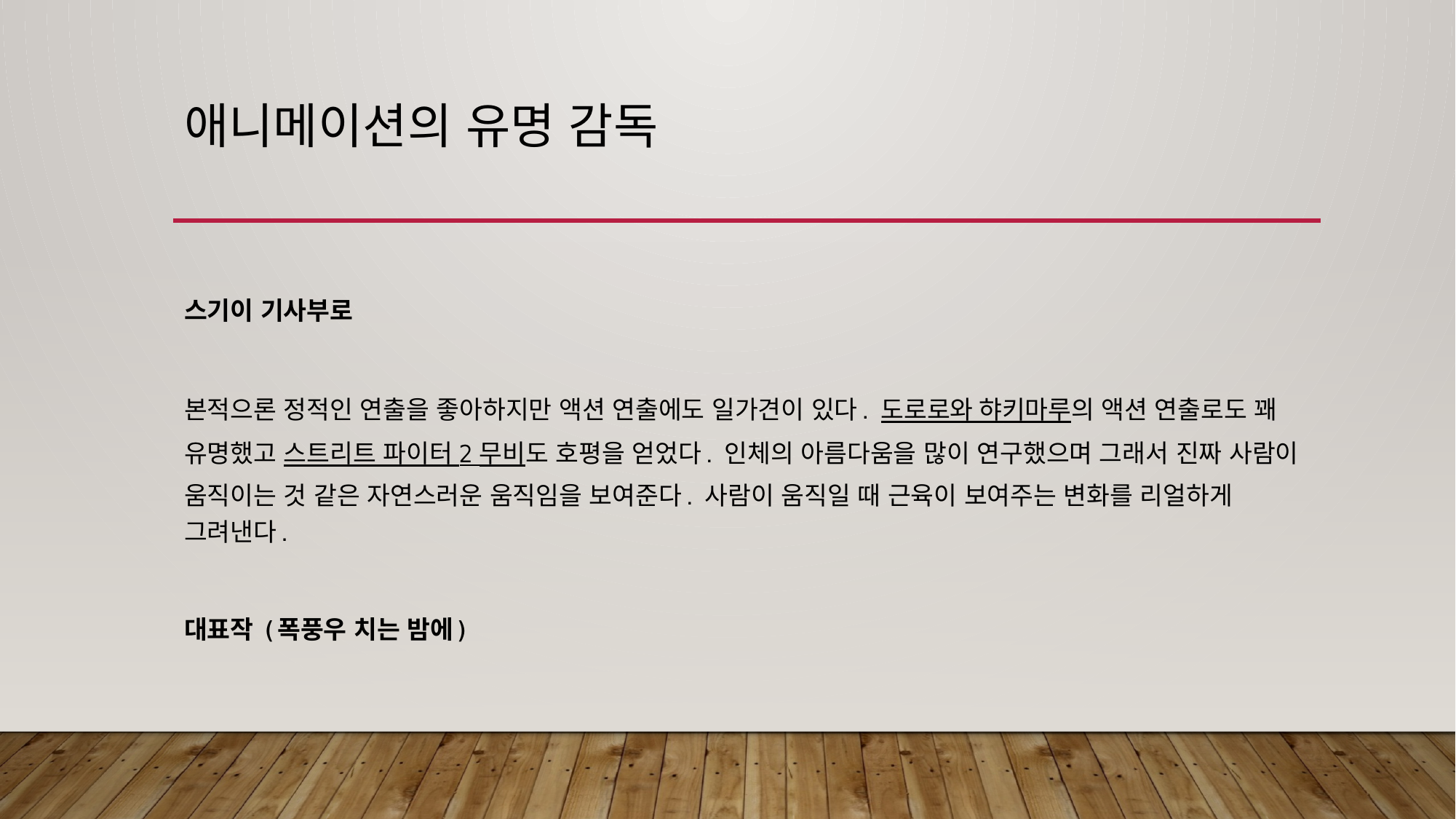

# 애니메이션의 유명 감독

스기이 기사부로

본적으론 정적인 연출을 좋아하지만 액션 연출에도 일가견이 있다. 도로로와 햐키마루의 액션 연출로도 꽤 유명했고 스트리트 파이터 2 무비도 호평을 얻었다. 인체의 아름다움을 많이 연구했으며 그래서 진짜 사람이 움직이는 것 같은 자연스러운 움직임을 보여준다. 사람이 움직일 때 근육이 보여주는 변화를 리얼하게 그려낸다.

대표작 (폭풍우 치는 밤에)